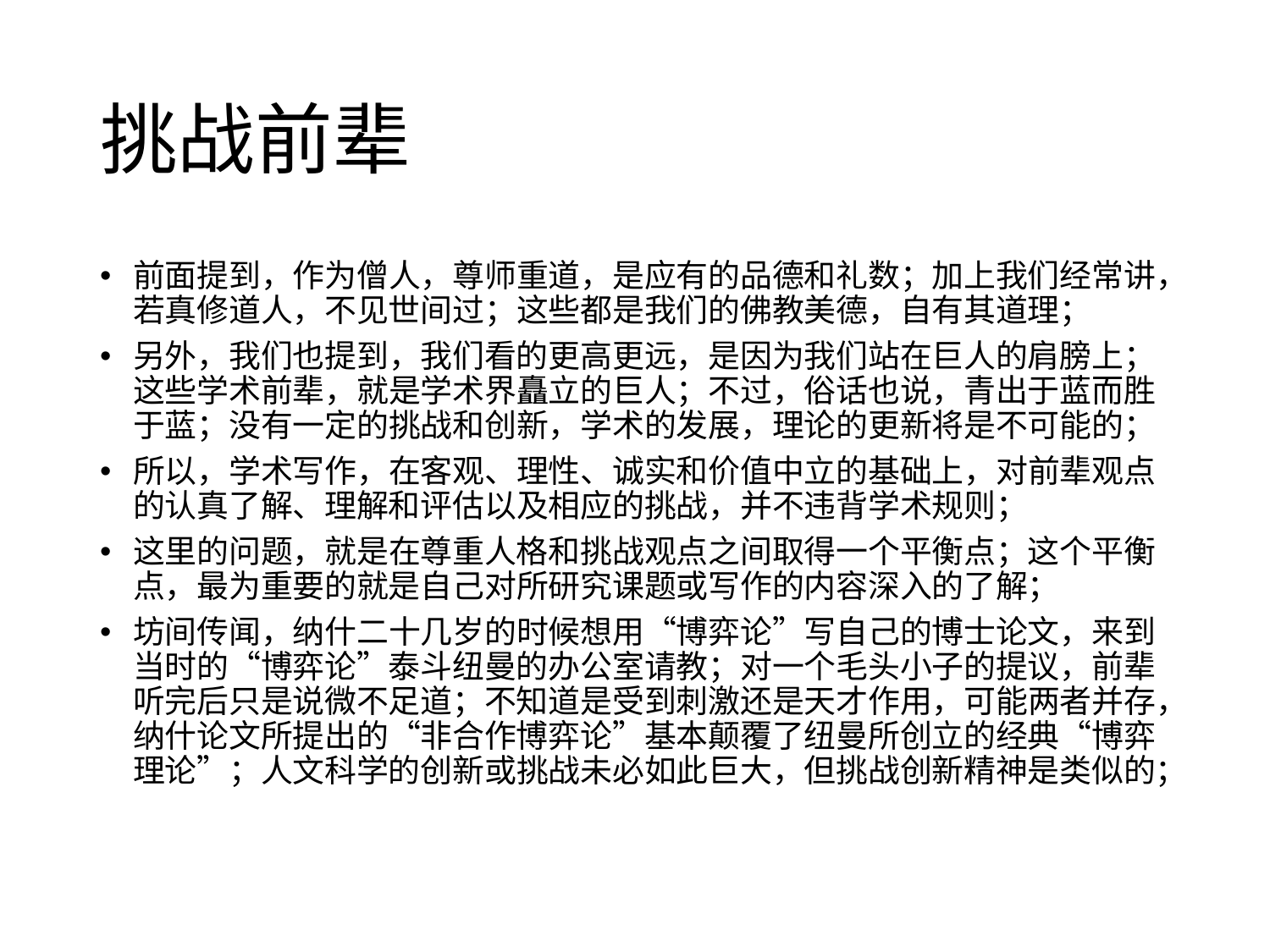

# 挑战前辈
前面提到，作为僧人，尊师重道，是应有的品德和礼数；加上我们经常讲，若真修道人，不见世间过；这些都是我们的佛教美德，自有其道理；
另外，我们也提到，我们看的更高更远，是因为我们站在巨人的肩膀上；这些学术前辈，就是学术界矗立的巨人；不过，俗话也说，青出于蓝而胜于蓝；没有一定的挑战和创新，学术的发展，理论的更新将是不可能的；
所以，学术写作，在客观、理性、诚实和价值中立的基础上，对前辈观点的认真了解、理解和评估以及相应的挑战，并不违背学术规则；
这里的问题，就是在尊重人格和挑战观点之间取得一个平衡点；这个平衡点，最为重要的就是自己对所研究课题或写作的内容深入的了解；
坊间传闻，纳什二十几岁的时候想用“博弈论”写自己的博士论文，来到当时的“博弈论”泰斗纽曼的办公室请教；对一个毛头小子的提议，前辈听完后只是说微不足道；不知道是受到刺激还是天才作用，可能两者并存，纳什论文所提出的“非合作博弈论”基本颠覆了纽曼所创立的经典“博弈理论”；人文科学的创新或挑战未必如此巨大，但挑战创新精神是类似的；